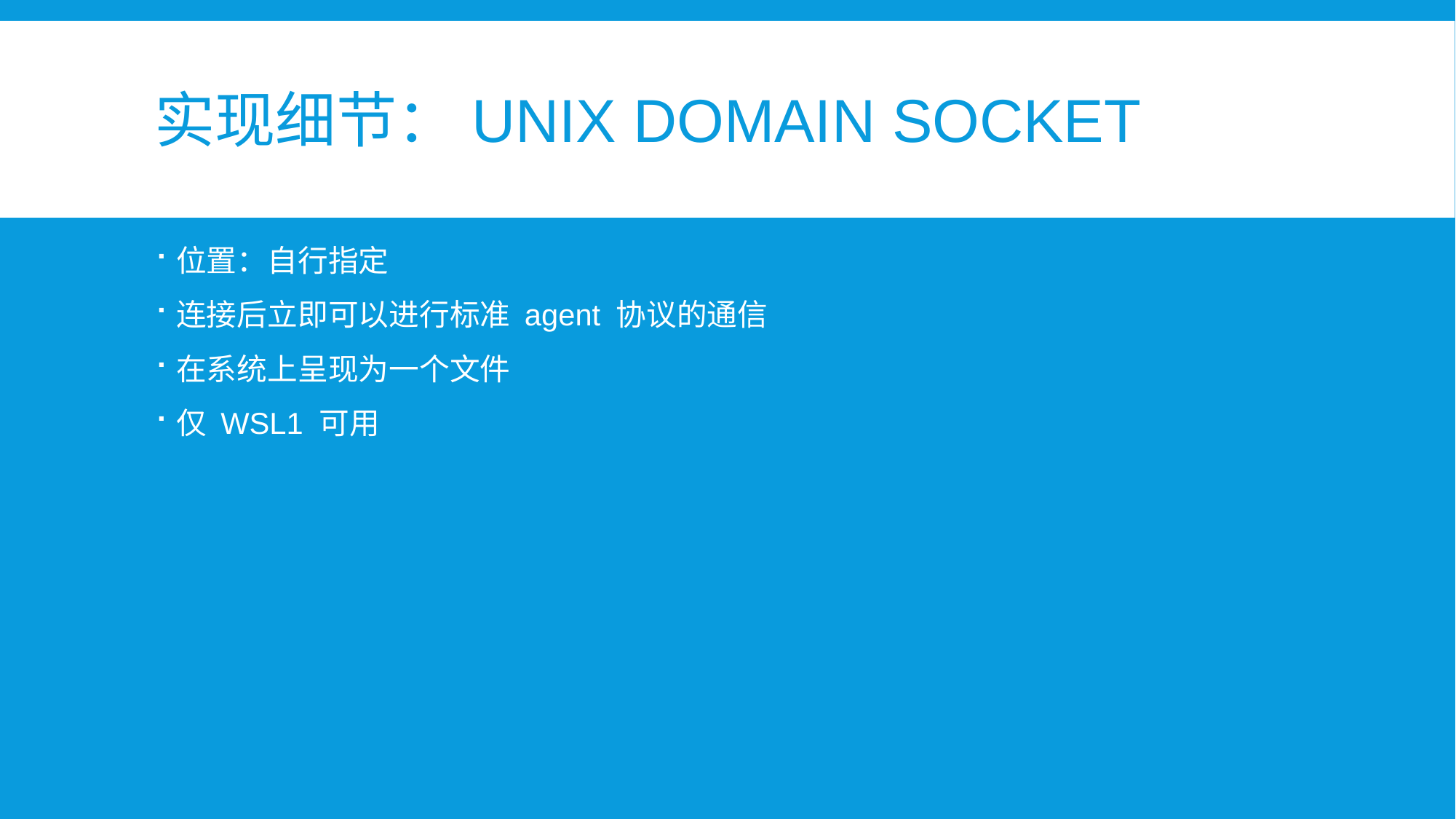

# 实现细节：unix domain socket
位置：自行指定
连接后立即可以进行标准 agent 协议的通信
在系统上呈现为一个文件
仅 WSL1 可用